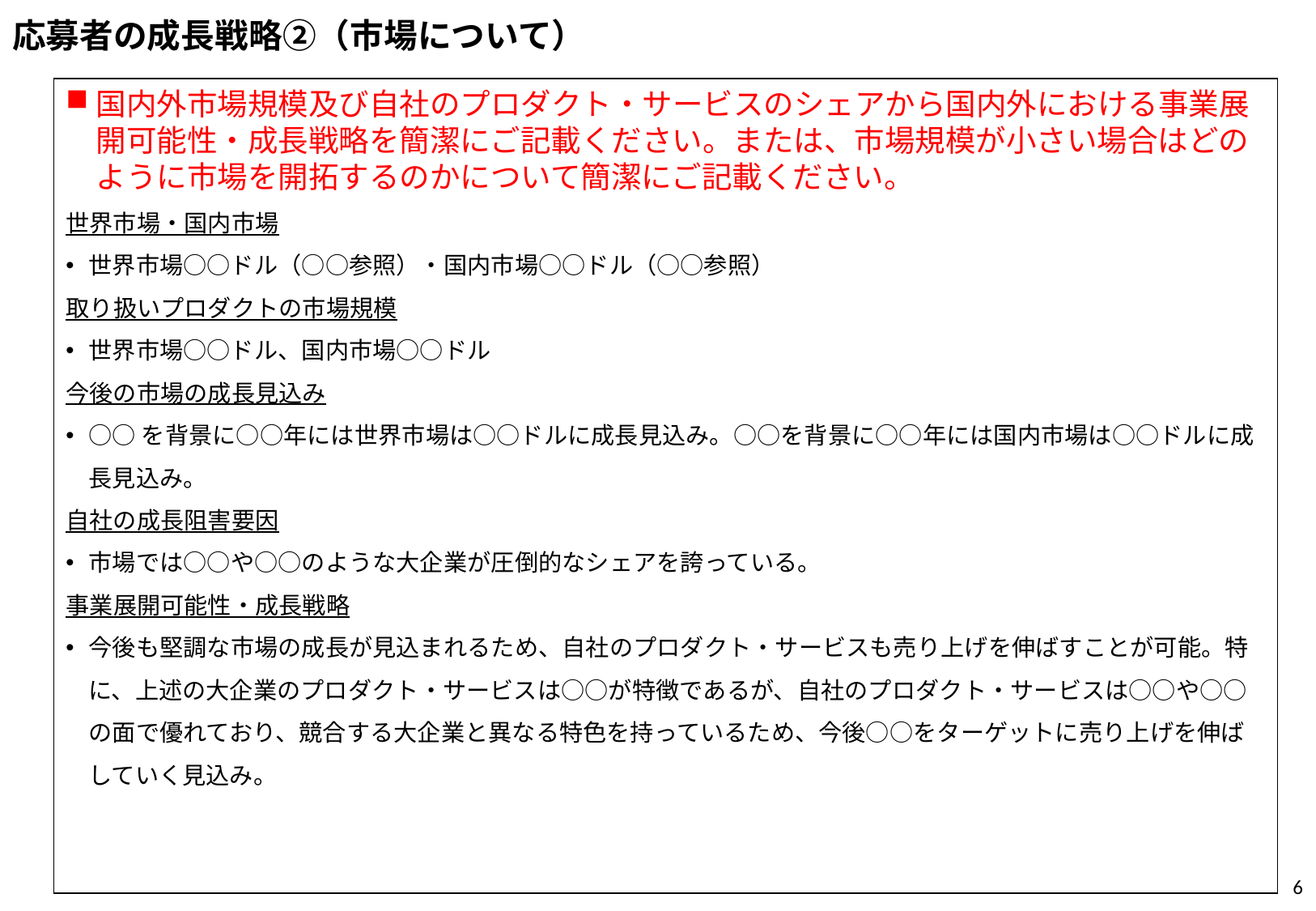

# 応募者の成長戦略②（市場について）
国内外市場規模及び自社のプロダクト・サービスのシェアから国内外における事業展開可能性・成長戦略を簡潔にご記載ください。または、市場規模が小さい場合はどのように市場を開拓するのかについて簡潔にご記載ください。
世界市場・国内市場
世界市場○○ドル（○○参照）・国内市場○○ドル（○○参照）
取り扱いプロダクトの市場規模
世界市場○○ドル、国内市場○○ドル
今後の市場の成長見込み
○○を背景に○○年には世界市場は○○ドルに成長見込み。○○を背景に○○年には国内市場は○○ドルに成長見込み。
自社の成長阻害要因
市場では○○や○○のような大企業が圧倒的なシェアを誇っている。
事業展開可能性・成長戦略
今後も堅調な市場の成長が見込まれるため、自社のプロダクト・サービスも売り上げを伸ばすことが可能。特に、上述の大企業のプロダクト・サービスは○○が特徴であるが、自社のプロダクト・サービスは○○や○○の面で優れており、競合する大企業と異なる特色を持っているため、今後○○をターゲットに売り上げを伸ばしていく見込み。

6